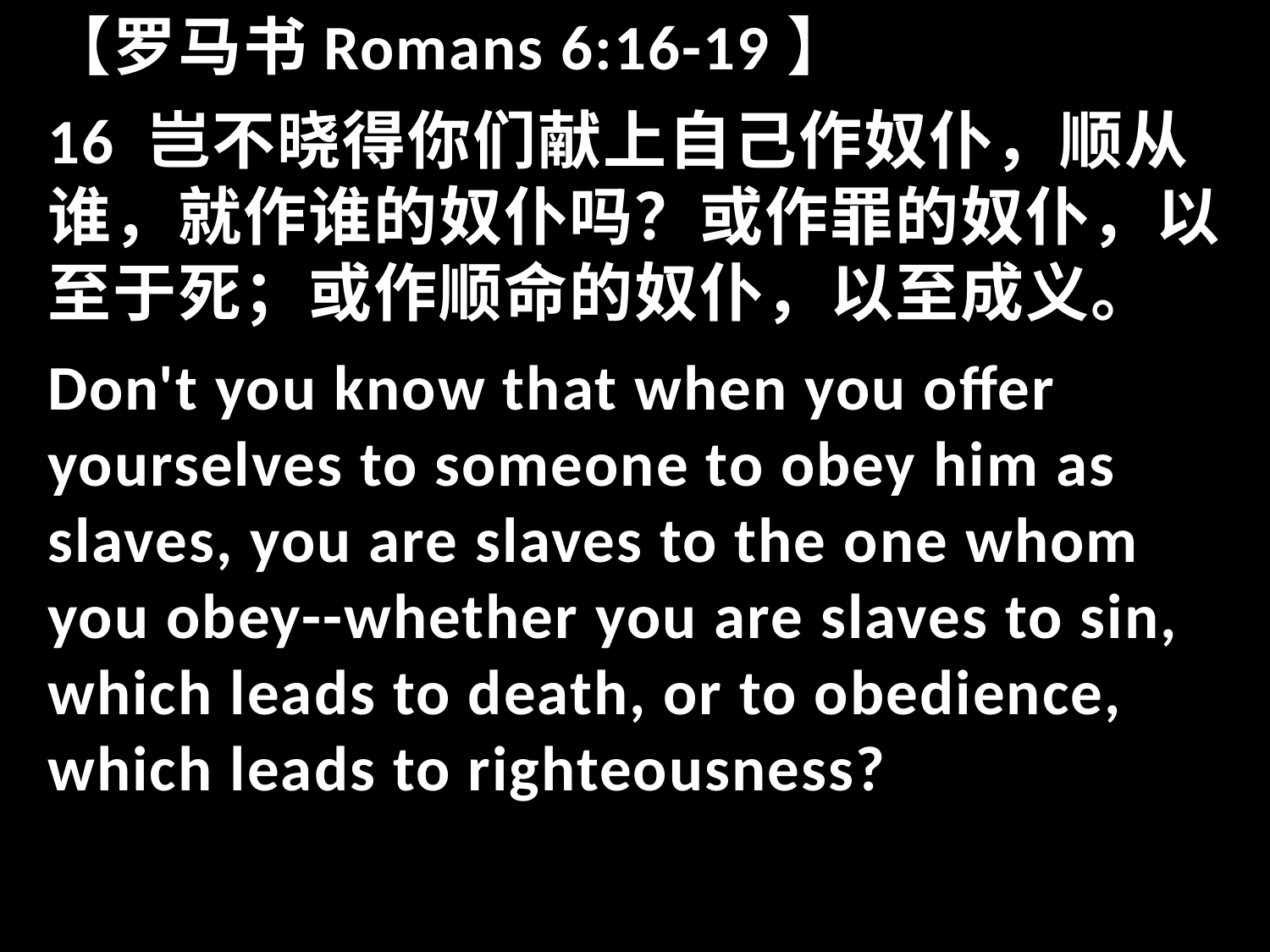

【罗马书Romans 6:16-19】
16 岂不晓得你们献上自己作奴仆，顺从谁，就作谁的奴仆吗？或作罪的奴仆，以至于死；或作顺命的奴仆，以至成义。
Don't you know that when you offer yourselves to someone to obey him as slaves, you are slaves to the one whom you obey--whether you are slaves to sin, which leads to death, or to obedience, which leads to righteousness?